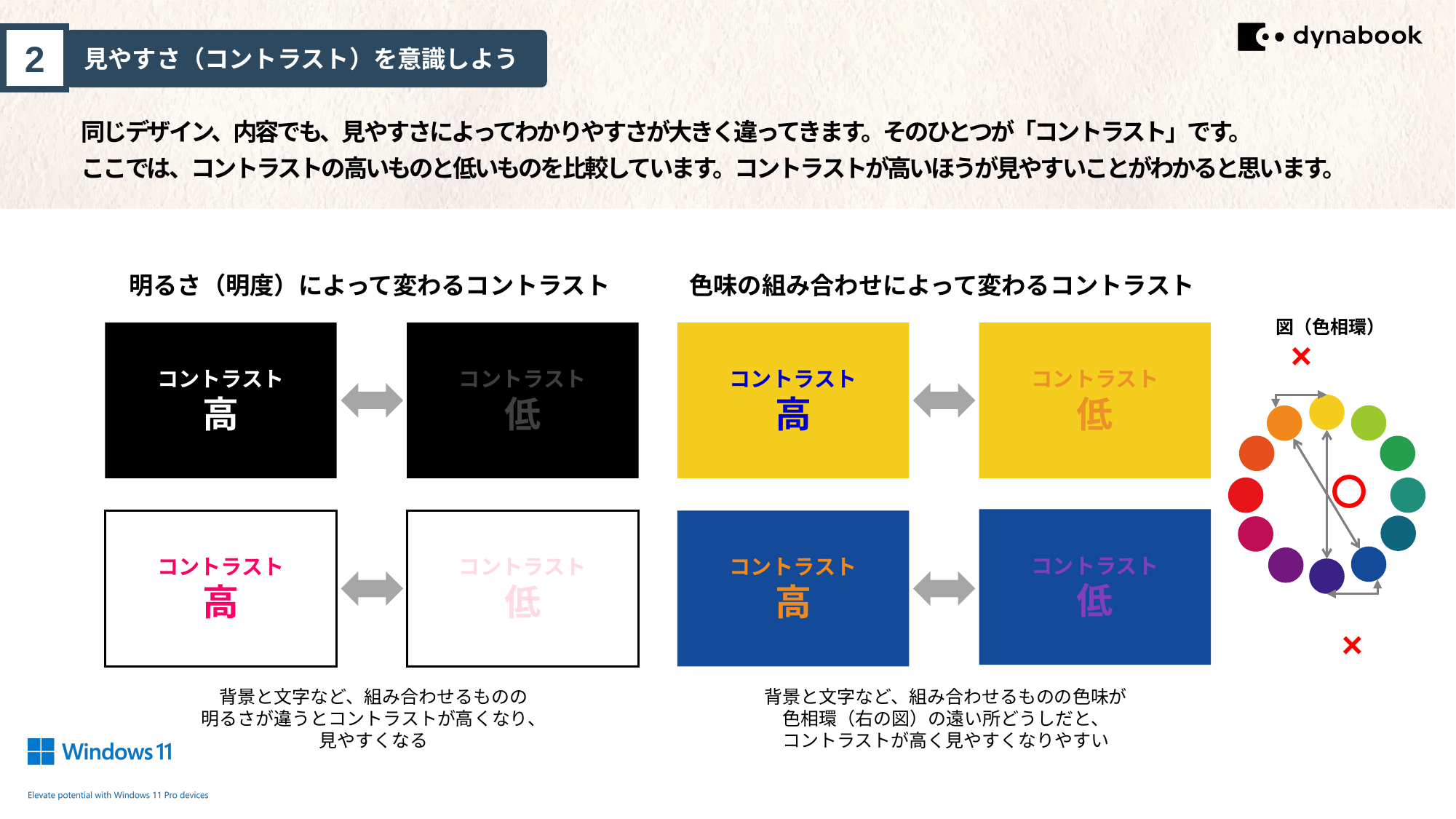

2
見やすさ（コントラスト）を意識しよう
同じデザイン、内容でも、見やすさによってわかりやすさが大きく違ってきます。そのひとつが「コントラスト」です。
ここでは、コントラストの高いものと低いものを比較しています。コントラストが高いほうが見やすいことがわかると思います。
明るさ（明度）によって変わるコントラスト
色味の組み合わせによって変わるコントラスト
図（色相環）
コントラスト
高
コントラスト
低
コントラスト
高
コントラスト
低
×

〇
コントラスト
低
コントラスト
高
コントラスト
低
コントラスト
高

×
背景と文字など、組み合わせるものの
明るさが違うとコントラストが高くなり、
見やすくなる
背景と文字など、組み合わせるものの色味が
色相環（右の図）の遠い所どうしだと、
コントラストが高く見やすくなりやすい